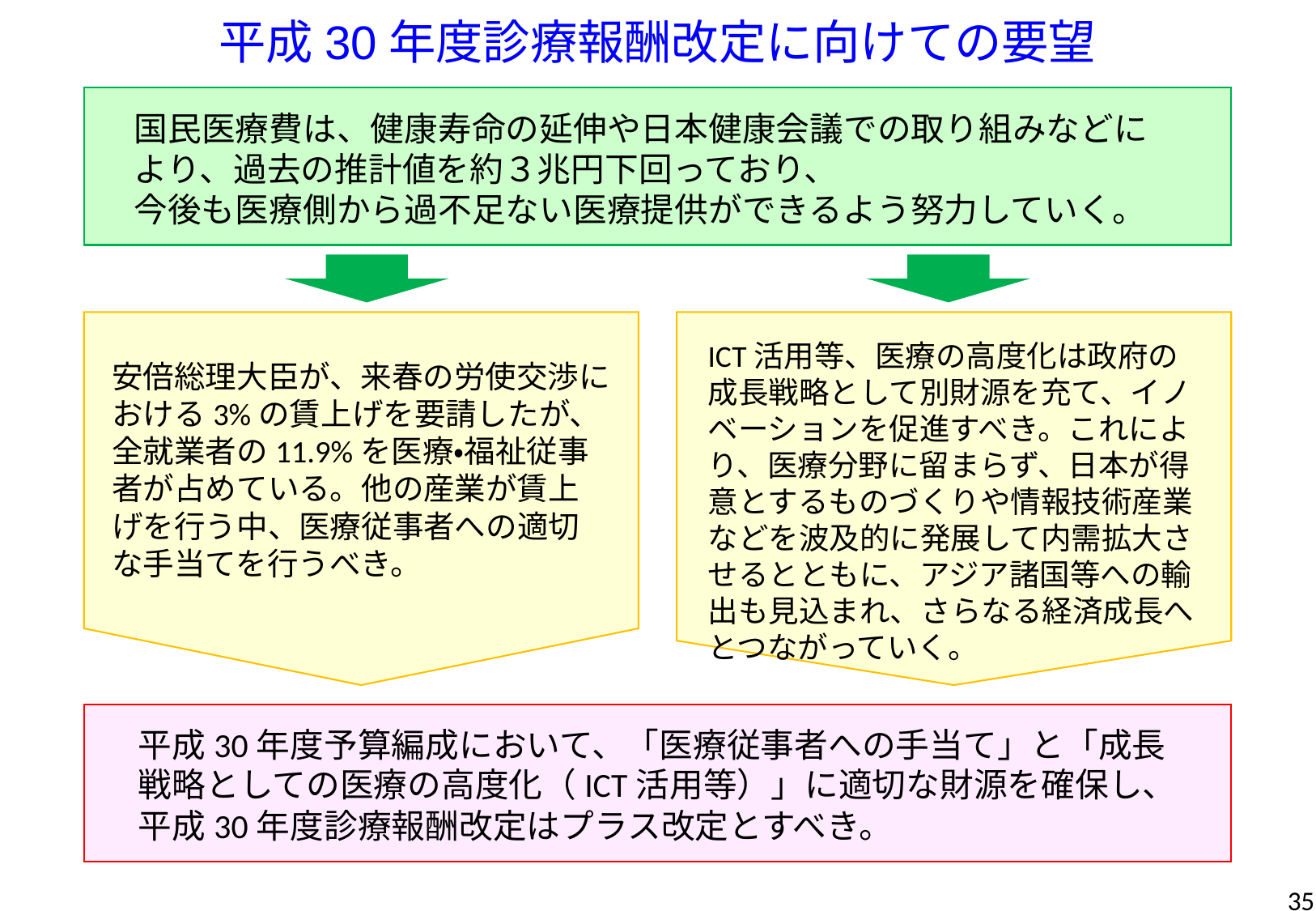

平成30年度診療報酬改定に向けての要望

国民医療費は、健康寿命の延伸や日本健康会議での取り組みなどにより、過去の推計値を約３兆円下回っており、
今後も医療側から過不足ない医療提供ができるよう努力していく。

ICT活用等、医療の高度化は政府の成長戦略として別財源を充て、イノベーションを促進すべき。これにより、医療分野に留まらず、日本が得意とするものづくりや情報技術産業などを波及的に発展して内需拡大させるとともに、アジア諸国等への輸出も見込まれ、さらなる経済成長へとつながっていく。
安倍総理大臣が、来春の労使交渉における3%の賃上げを要請したが、全就業者の11.9%を医療・福祉従事者が占めている。他の産業が賃上げを行う中、医療従事者への適切な手当てを行うべき。

平成30年度予算編成において、「医療従事者への手当て」と「成長戦略としての医療の高度化（ICT活用等）」に適切な財源を確保し、平成30年度診療報酬改定はプラス改定とすべき。
35